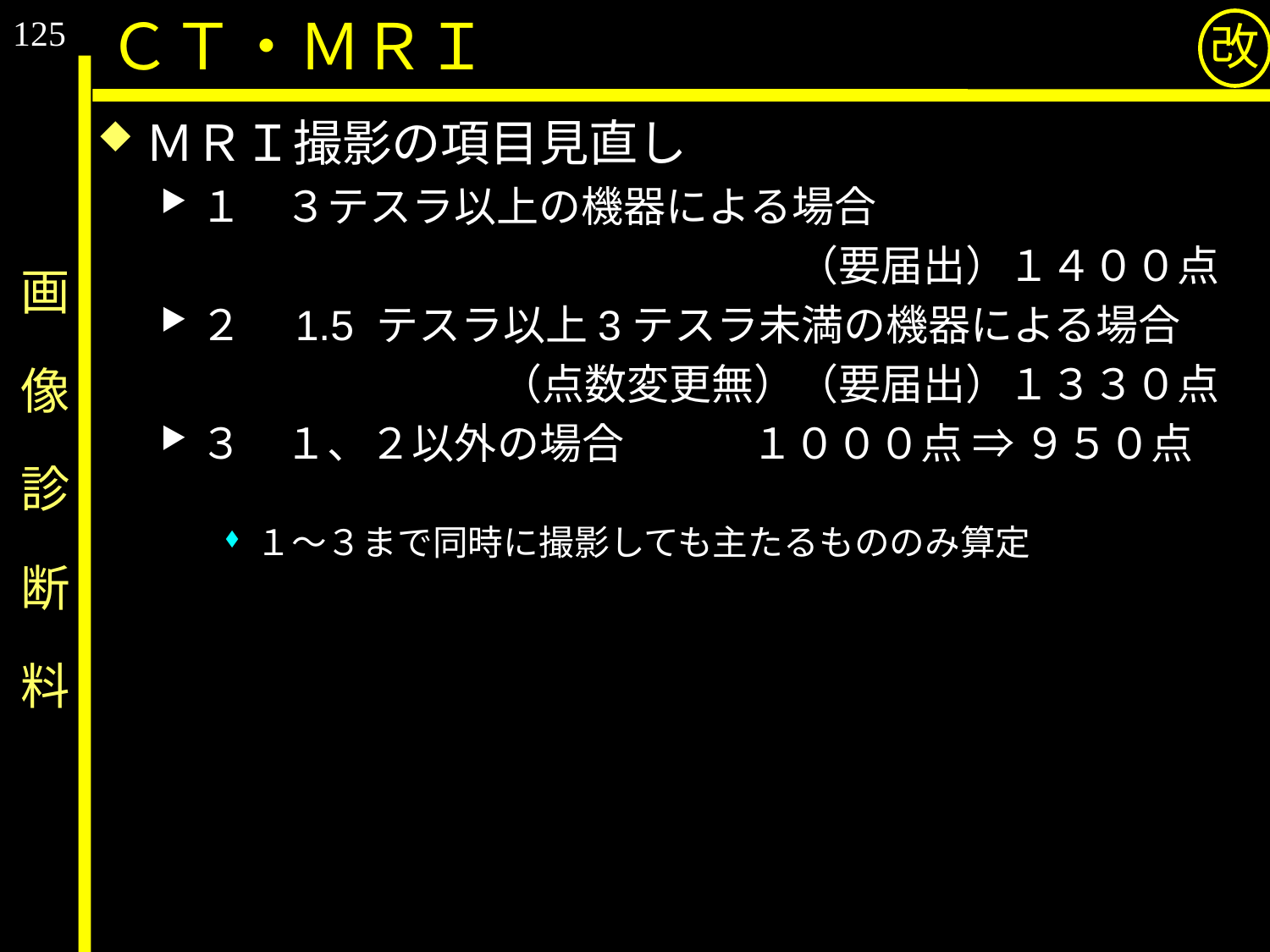

125
ＣＴ・ＭＲＩ
改

ＭＲＩ撮影の項目見直し
１　３テスラ以上の機器による場合
　　　　　　　　　　　　　　　（要届出）１４００点
２　1.5 テスラ以上3テスラ未満の機器による場合
　　　　　　　　（点数変更無）（要届出）１３３０点
３　１、２以外の場合　　　１０００点 ⇒ ９５０点

１～３まで同時に撮影しても主たるもののみ算定
# 画　像　診　断　料